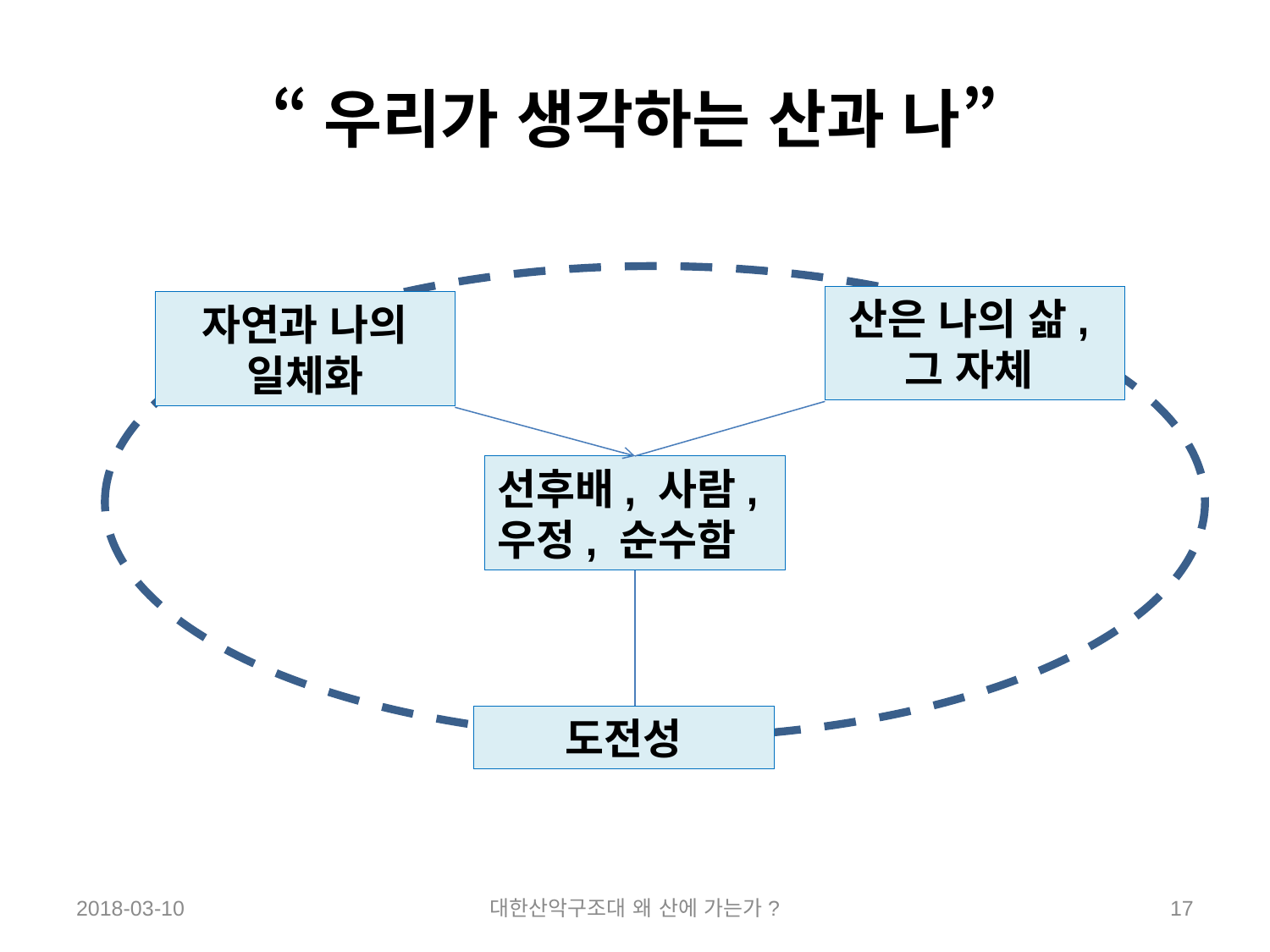

# “우리가 생각하는 산과 나”

산은 나의 삶,
그 자체
자연과 나의 일체화
선후배, 사람, 우정, 순수함
도전성
2018-03-10
대한산악구조대 왜 산에 가는가?
17